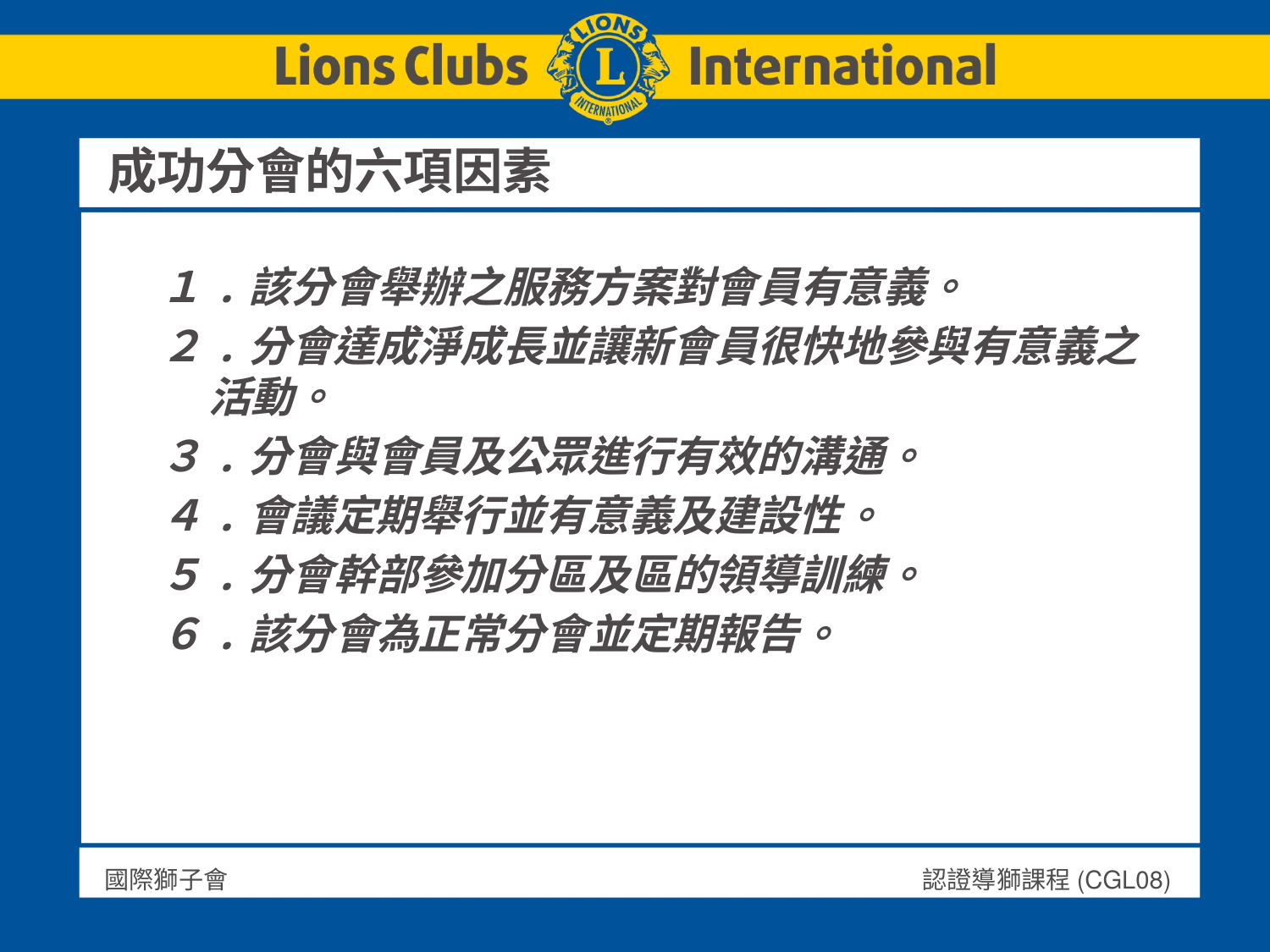

# 成功分會的六項因素
１.該分會舉辦之服務方案對會員有意義。
２.分會達成淨成長並讓新會員很快地參與有意義之活動。
３.分會與會員及公眾進行有效的溝通。
４.會議定期舉行並有意義及建設性。
５.分會幹部參加分區及區的領導訓練。
６.該分會為正常分會並定期報告。